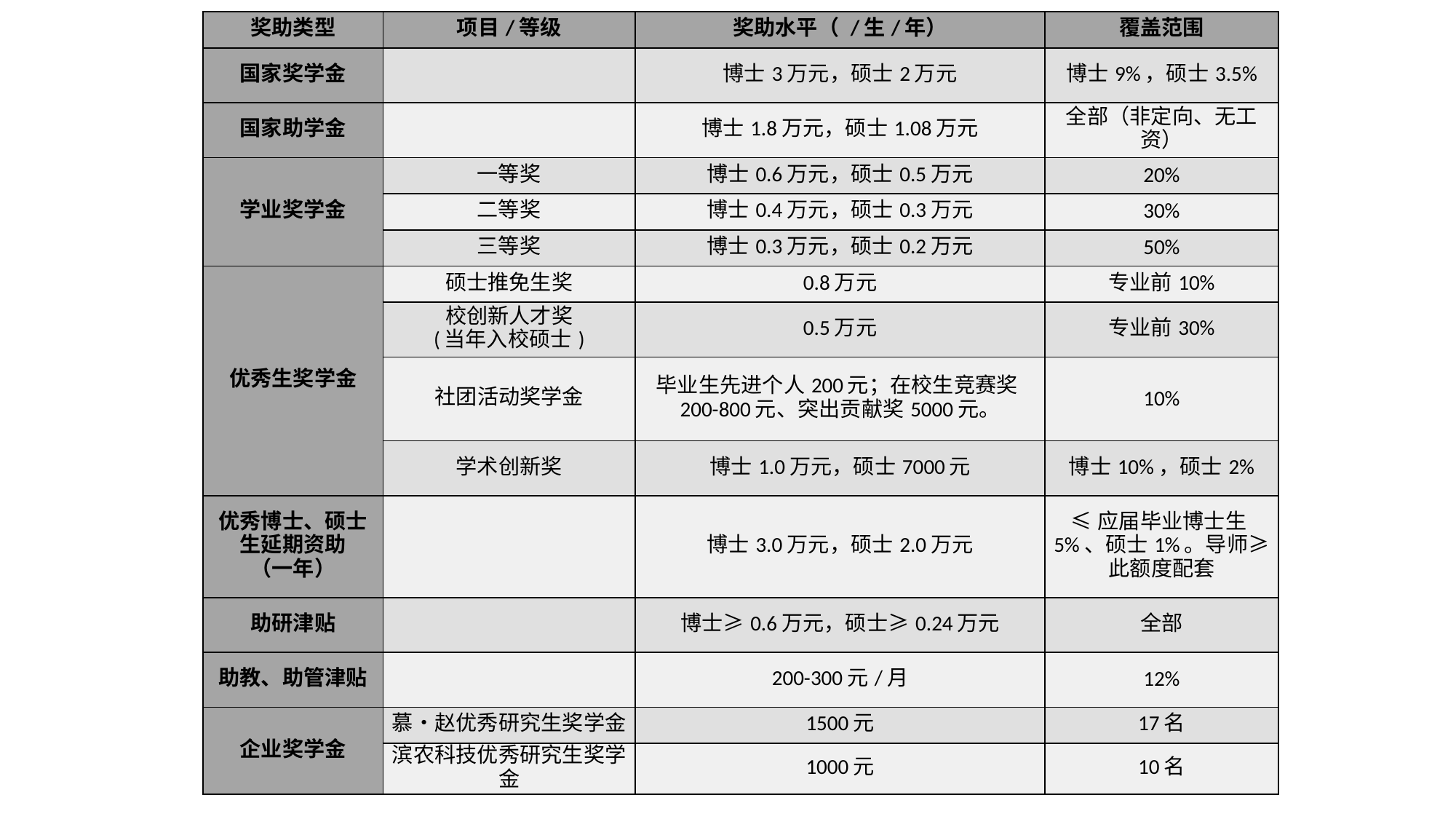

| 奖助类型 | 项目/等级 | 奖助水平（ /生/年） | 覆盖范围 |
| --- | --- | --- | --- |
| 国家奖学金 |  | 博士3万元，硕士2万元 | 博士9%，硕士3.5% |
| 国家助学金 |  | 博士1.8万元，硕士1.08万元 | 全部（非定向、无工资） |
| 学业奖学金 | 一等奖 | 博士0.6万元，硕士0.5万元 | 20% |
|  | 二等奖 | 博士0.4万元，硕士0.3万元 | 30% |
|  | 三等奖 | 博士0.3万元，硕士0.2万元 | 50% |
| 优秀生奖学金 | 硕士推免生奖 | 0.8万元 | 专业前10% |
|  | 校创新人才奖 (当年入校硕士) | 0.5万元 | 专业前30% |
|  | 社团活动奖学金 | 毕业生先进个人200元；在校生竞赛奖200-800元、突出贡献奖5000元。 | 10% |
|  | 学术创新奖 | 博士1.0万元，硕士7000元 | 博士10%，硕士2% |
| 优秀博士、硕士生延期资助 （一年） |  | 博士3.0万元，硕士2.0万元 | ≤应届毕业博士生5%、硕士1%。导师≥此额度配套 |
| 助研津贴 |  | 博士≥0.6万元，硕士≥0.24万元 | 全部 |
| 助教、助管津贴 |  | 200-300元/月 | 12% |
| 企业奖学金 | 慕•赵优秀研究生奖学金 | 1500元 | 17名 |
|  | 滨农科技优秀研究生奖学金 | 1000元 | 10名 |